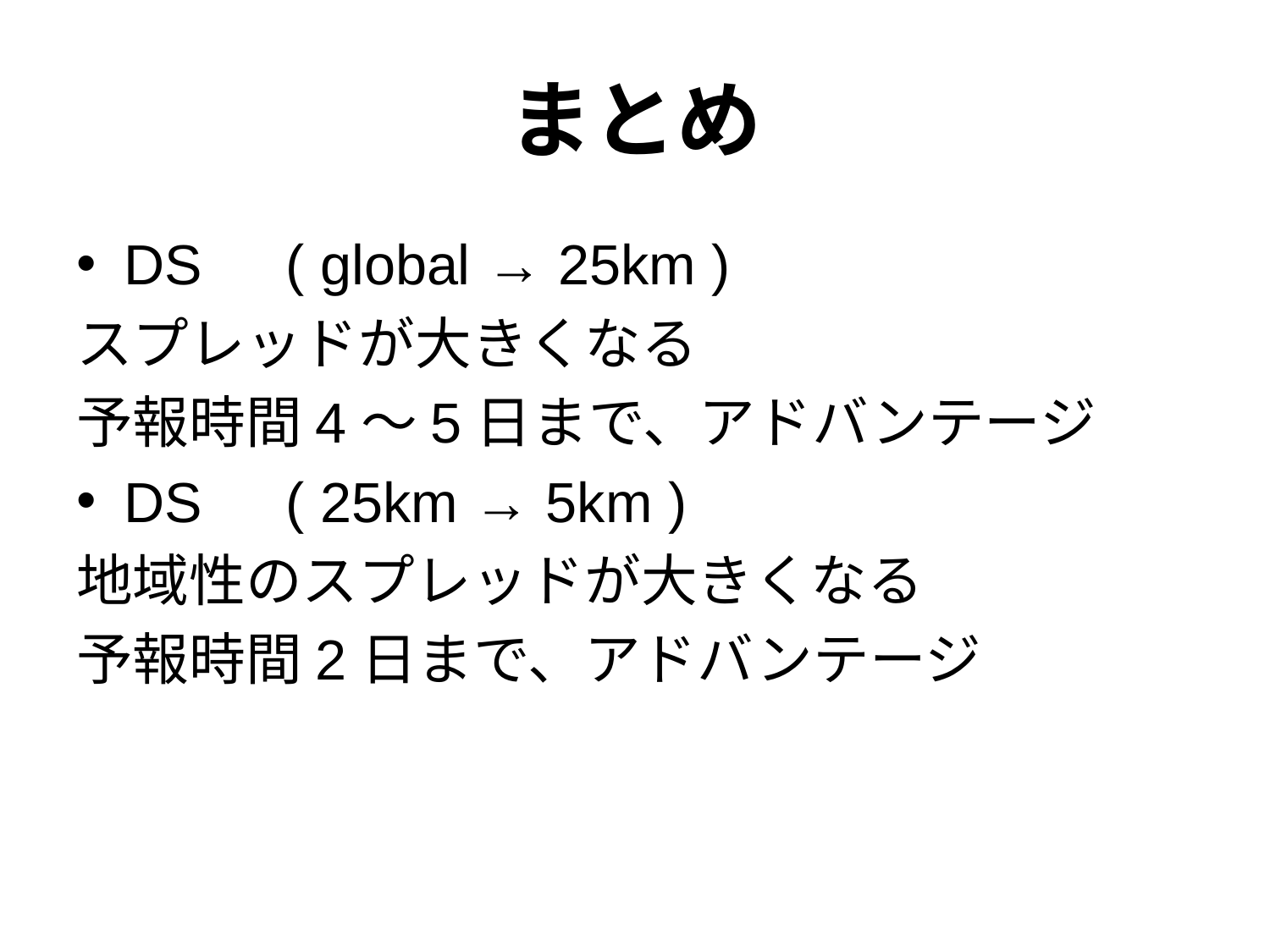

# まとめ
DS　( global → 25km )
スプレッドが大きくなる
予報時間4～5日まで、アドバンテージ
DS　( 25km → 5km )
地域性のスプレッドが大きくなる
予報時間2日まで、アドバンテージ